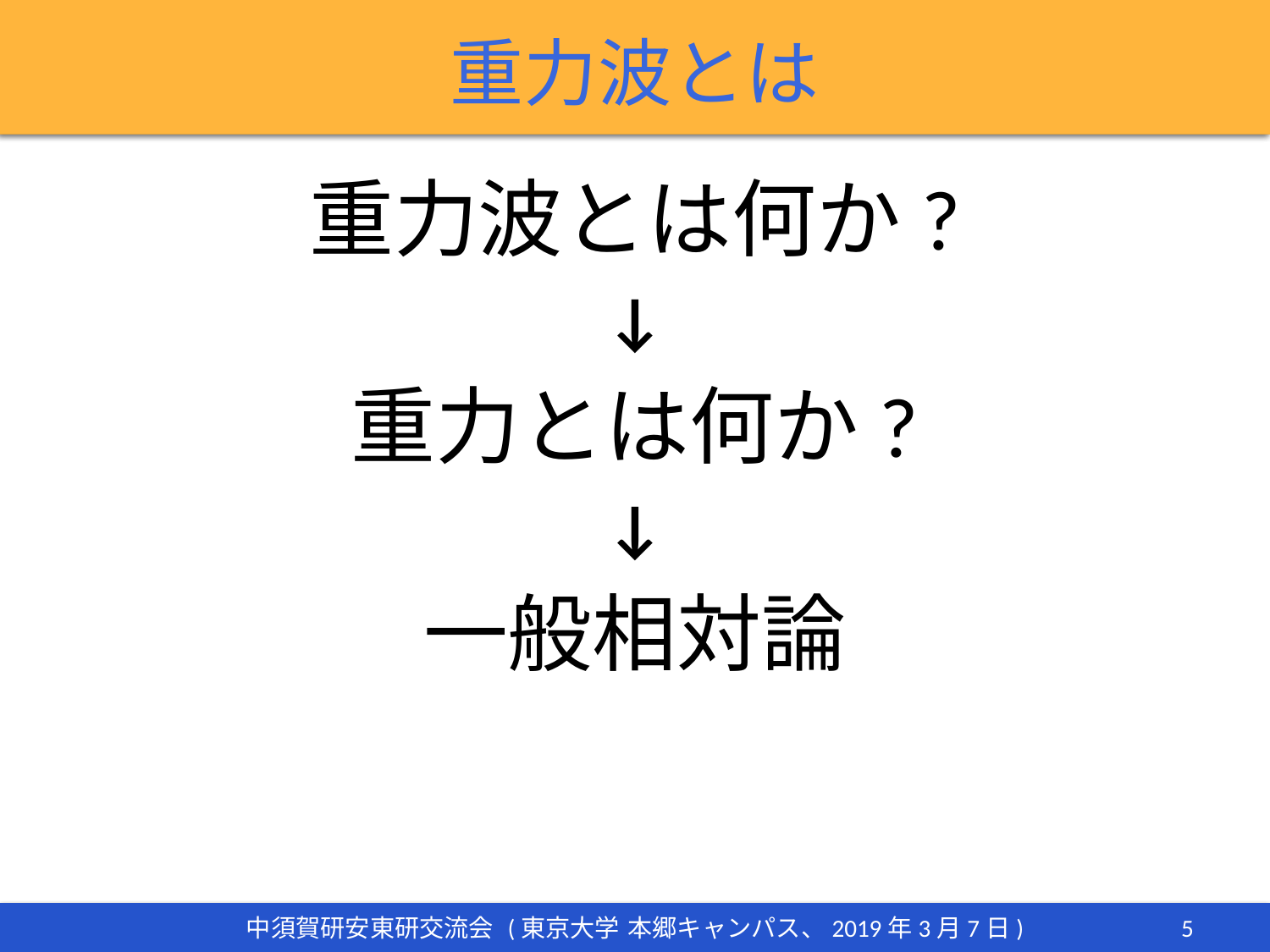

# 重力波とは
重力波とは何か?
↓
重力とは何か?
↓
一般相対論
5
中須賀研安東研交流会 (東京大学 本郷キャンパス、2019年3月7日)